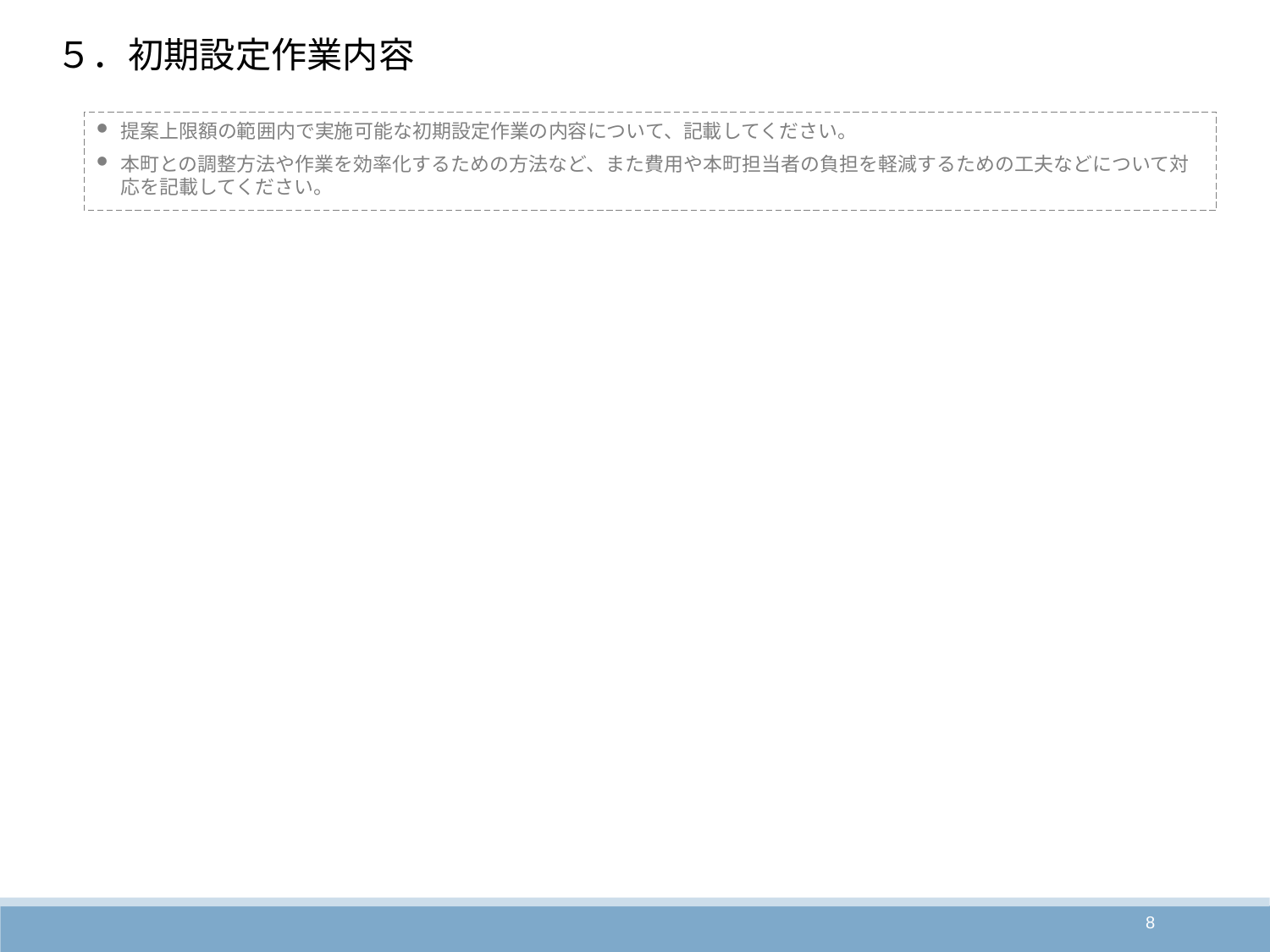

５．初期設定作業内容
提案上限額の範囲内で実施可能な初期設定作業の内容について、記載してください。
本町との調整方法や作業を効率化するための方法など、また費用や本町担当者の負担を軽減するための工夫などについて対応を記載してください。

8